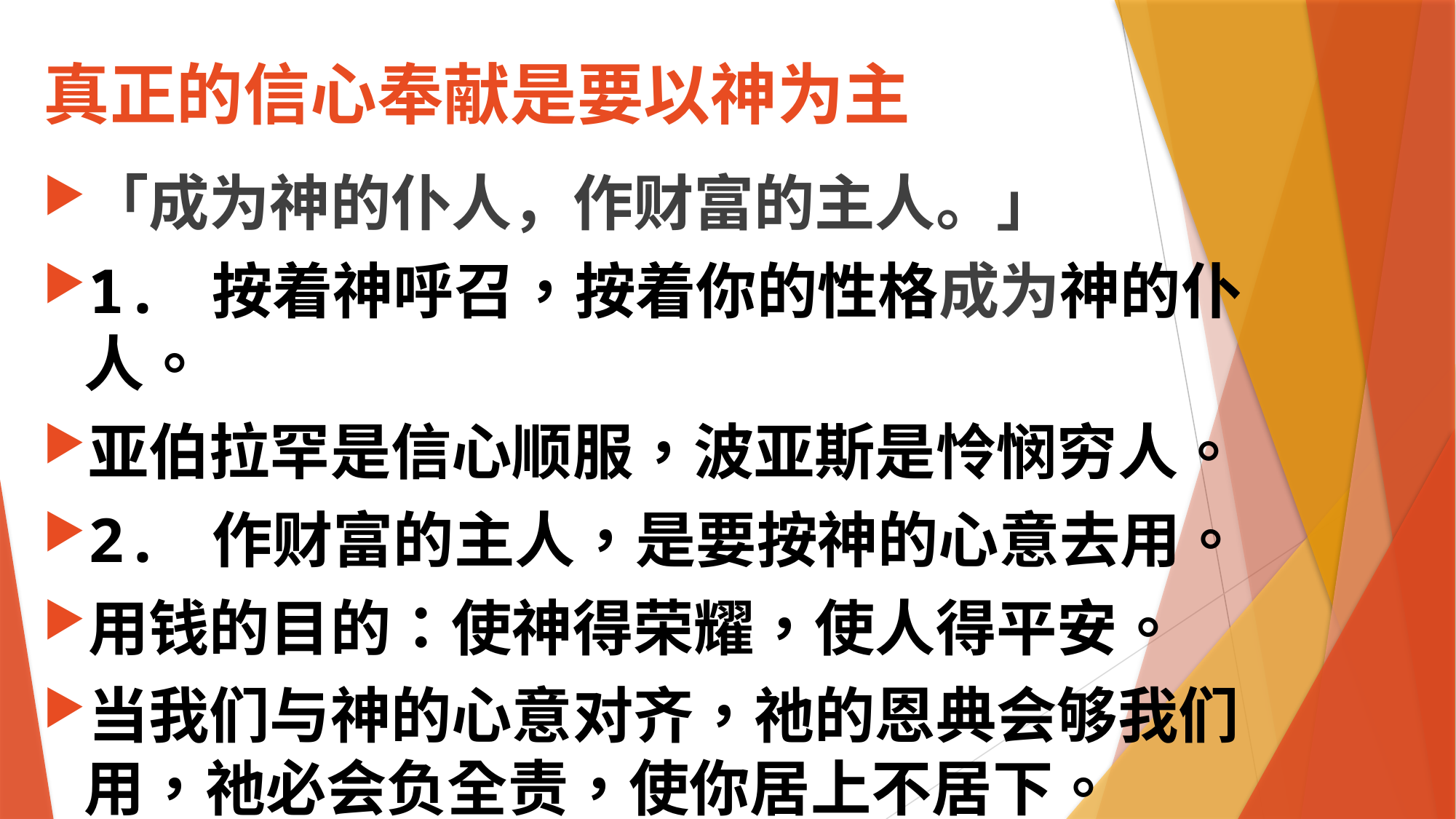

# 真正的信心奉献是要以神为主
「成为神的仆人，作财富的主人。」
1. 按着神呼召，按着你的性格成为神的仆人。
亚伯拉罕是信心顺服，波亚斯是怜悯穷人。
2. 作财富的主人，是要按神的心意去用。
用钱的目的：使神得荣耀，使人得平安。
当我们与神的心意对齐，祂的恩典会够我们用，祂必会负全责，使你居上不居下。